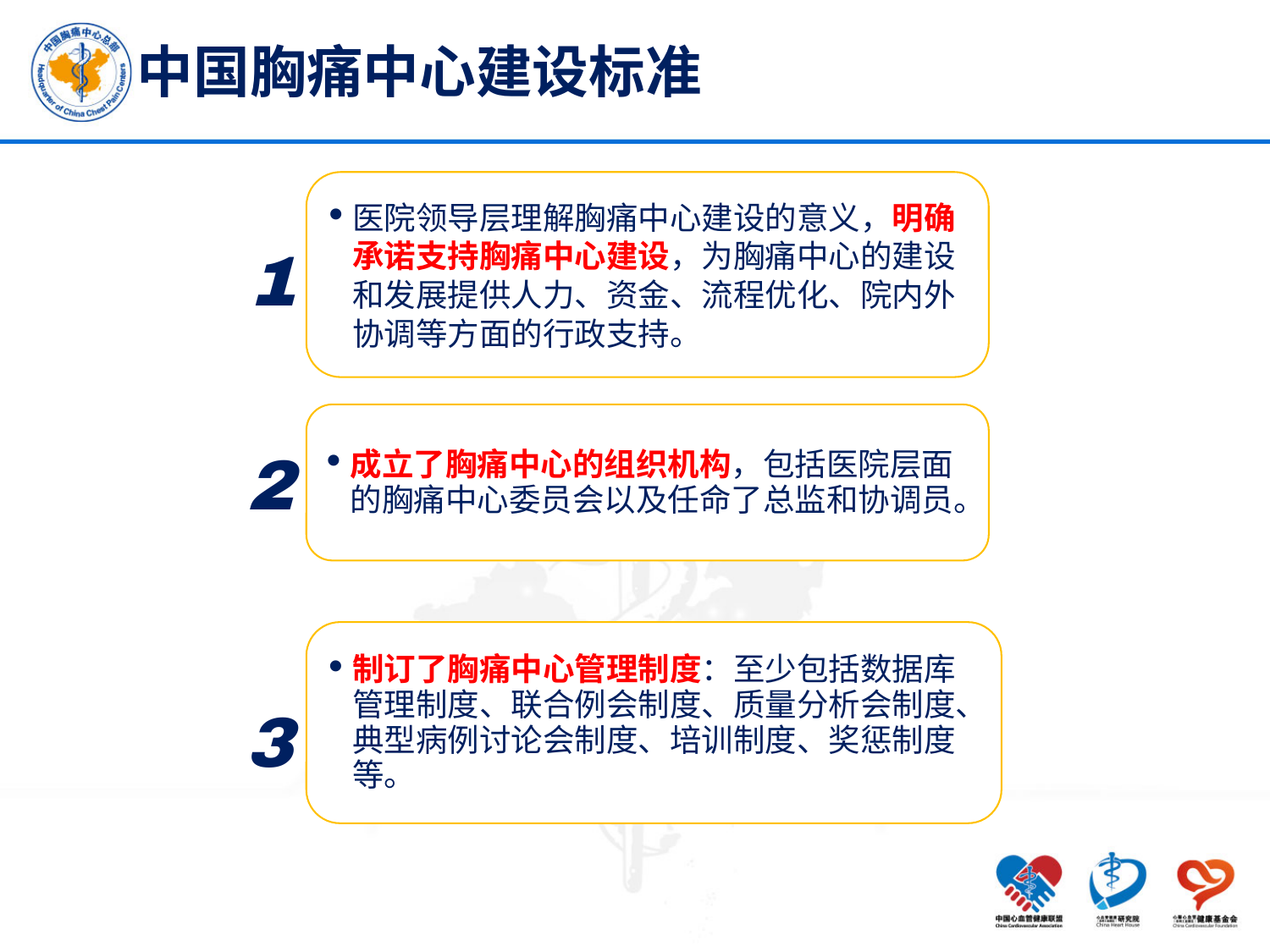

中国胸痛中心建设标准
医院领导层理解胸痛中心建设的意义，明确承诺支持胸痛中心建设，为胸痛中心的建设和发展提供人力、资金、流程优化、院内外协调等方面的行政支持。
1
成立了胸痛中心的组织机构，包括医院层面的胸痛中心委员会以及任命了总监和协调员。
2
制订了胸痛中心管理制度：至少包括数据库管理制度、联合例会制度、质量分析会制度、典型病例讨论会制度、培训制度、奖惩制度等。
3